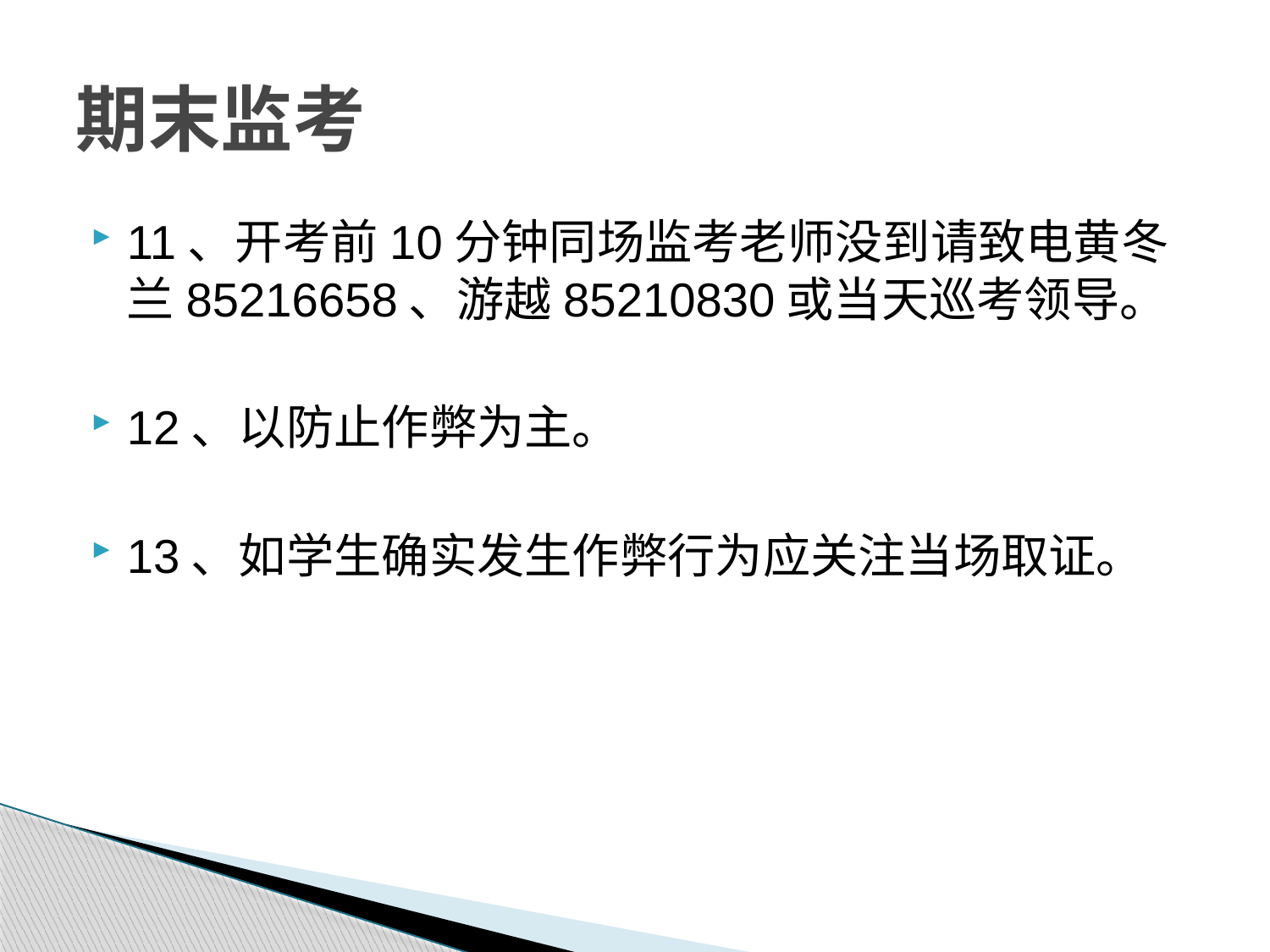

# 期末监考
11、开考前10分钟同场监考老师没到请致电黄冬兰85216658、游越85210830或当天巡考领导。

12、以防止作弊为主。

13、如学生确实发生作弊行为应关注当场取证。